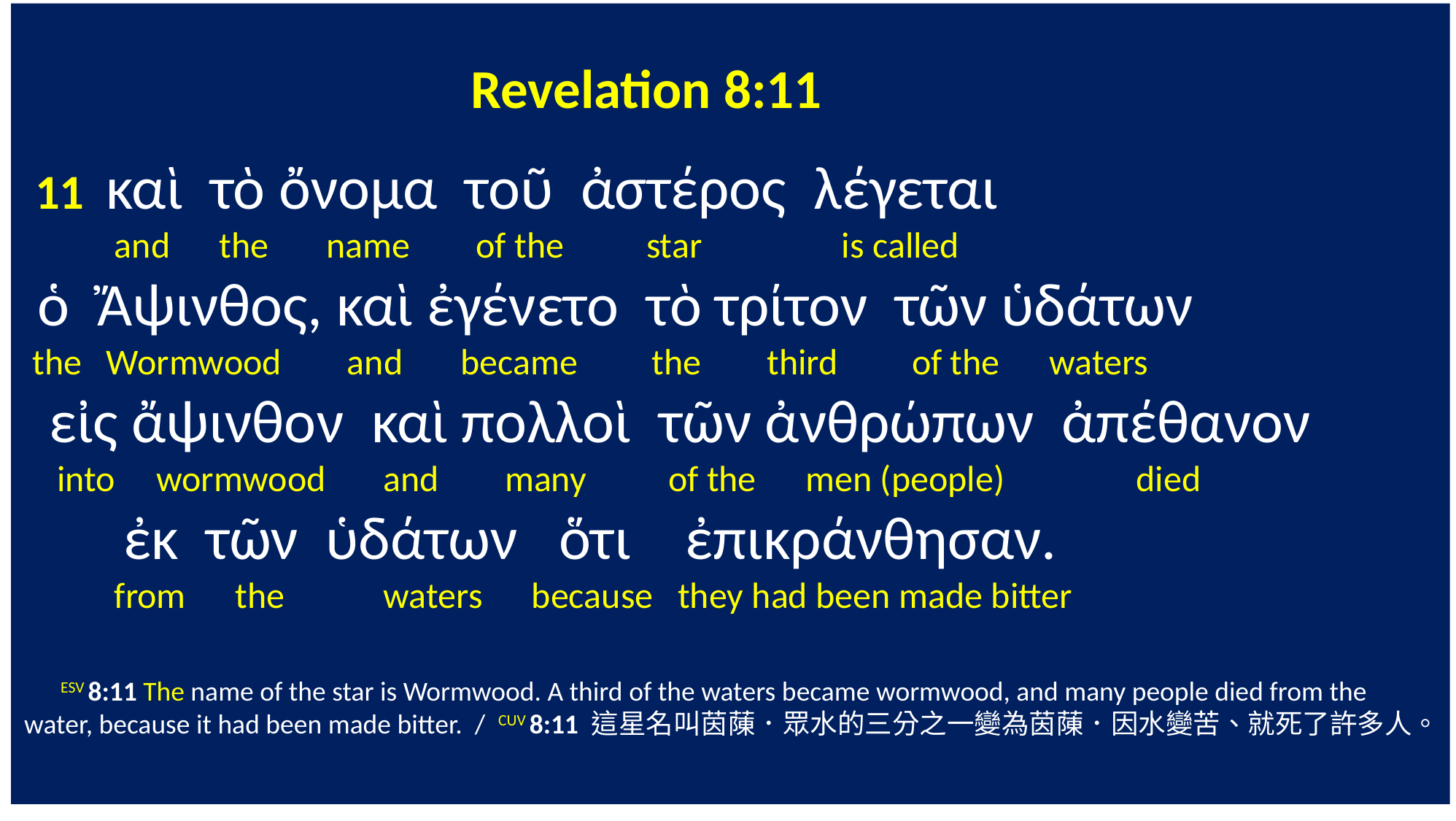

Revelation 8:11

 11  καὶ  τὸ ὄνομα  τοῦ  ἀστέρος  λέγεται
           and      the       name        of the          star                 is called
 ὁ  Ἄψινθος, καὶ ἐγένετο  τὸ τρίτον  τῶν ὑδάτων
 the   Wormwood        and       became         the        third         of the      waters
  εἰς ἄψινθον  καὶ πολλοὶ  τῶν ἀνθρώπων  ἀπέθανον
    into     wormwood       and        many          of the      men (people)                died
        ἐκ  τῶν  ὑδάτων   ὅτι    ἐπικράνθησαν.
           from      the            waters      because   they had been made bitter

          ESV 8:11 The name of the star is Wormwood. A third of the waters became wormwood, and many people died from the water, because it had been made bitter.  /  CUV 8:11 這星名叫茵蔯．眾水的三分之一變為茵蔯．因水變苦、就死了許多人。